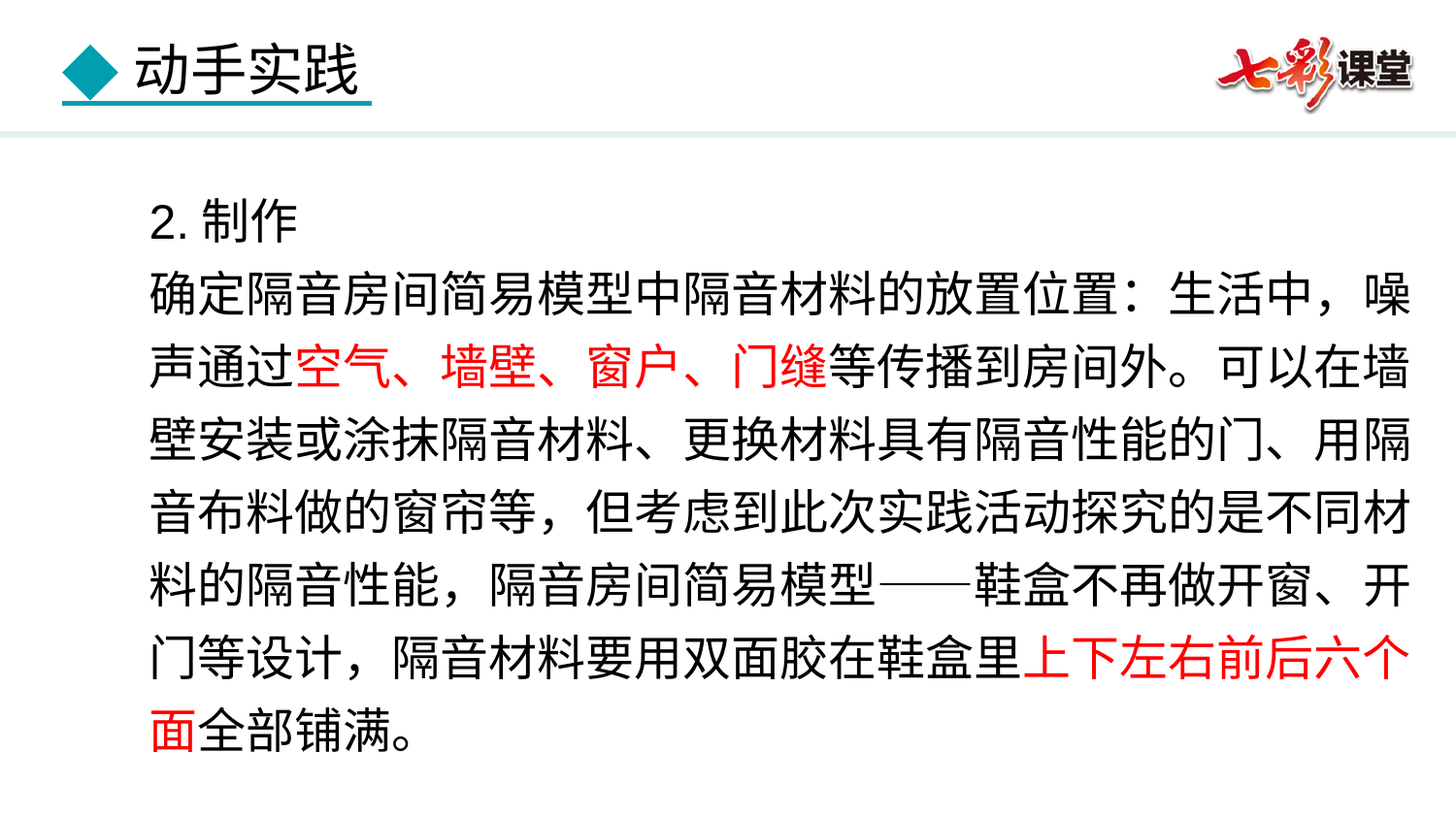

2.制作
确定隔音房间简易模型中隔音材料的放置位置：生活中，噪声通过空气、墙壁、窗户、门缝等传播到房间外。可以在墙壁安装或涂抹隔音材料、更换材料具有隔音性能的门、用隔音布料做的窗帘等，但考虑到此次实践活动探究的是不同材料的隔音性能，隔音房间简易模型——鞋盒不再做开窗、开门等设计，隔音材料要用双面胶在鞋盒里上下左右前后六个面全部铺满。